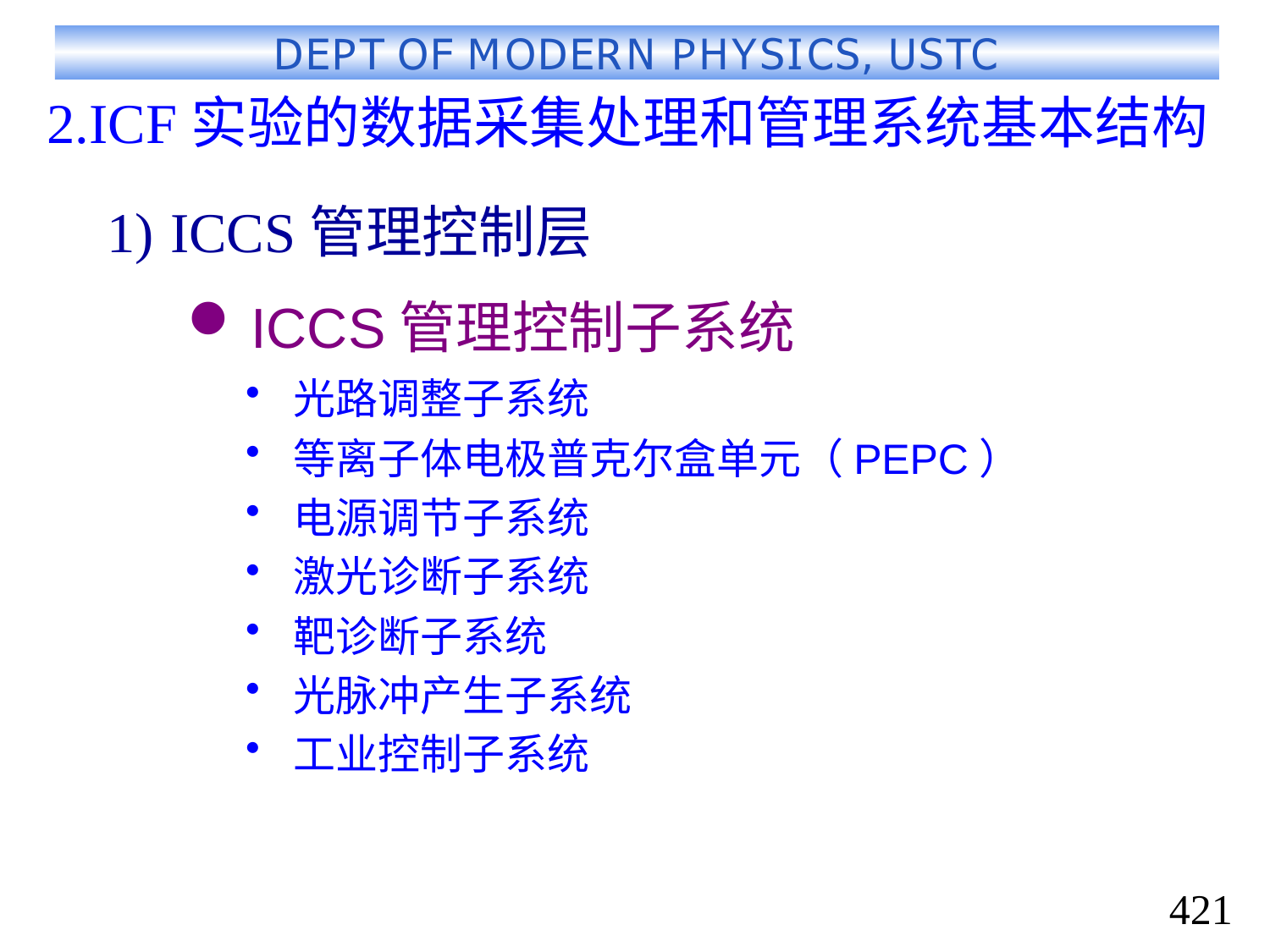

# 2.ICF实验的数据采集处理和管理系统基本结构
ICCS管理控制层
ICCS管理控制子系统
光路调整子系统
等离子体电极普克尔盒单元（PEPC）
电源调节子系统
激光诊断子系统
靶诊断子系统
光脉冲产生子系统
工业控制子系统